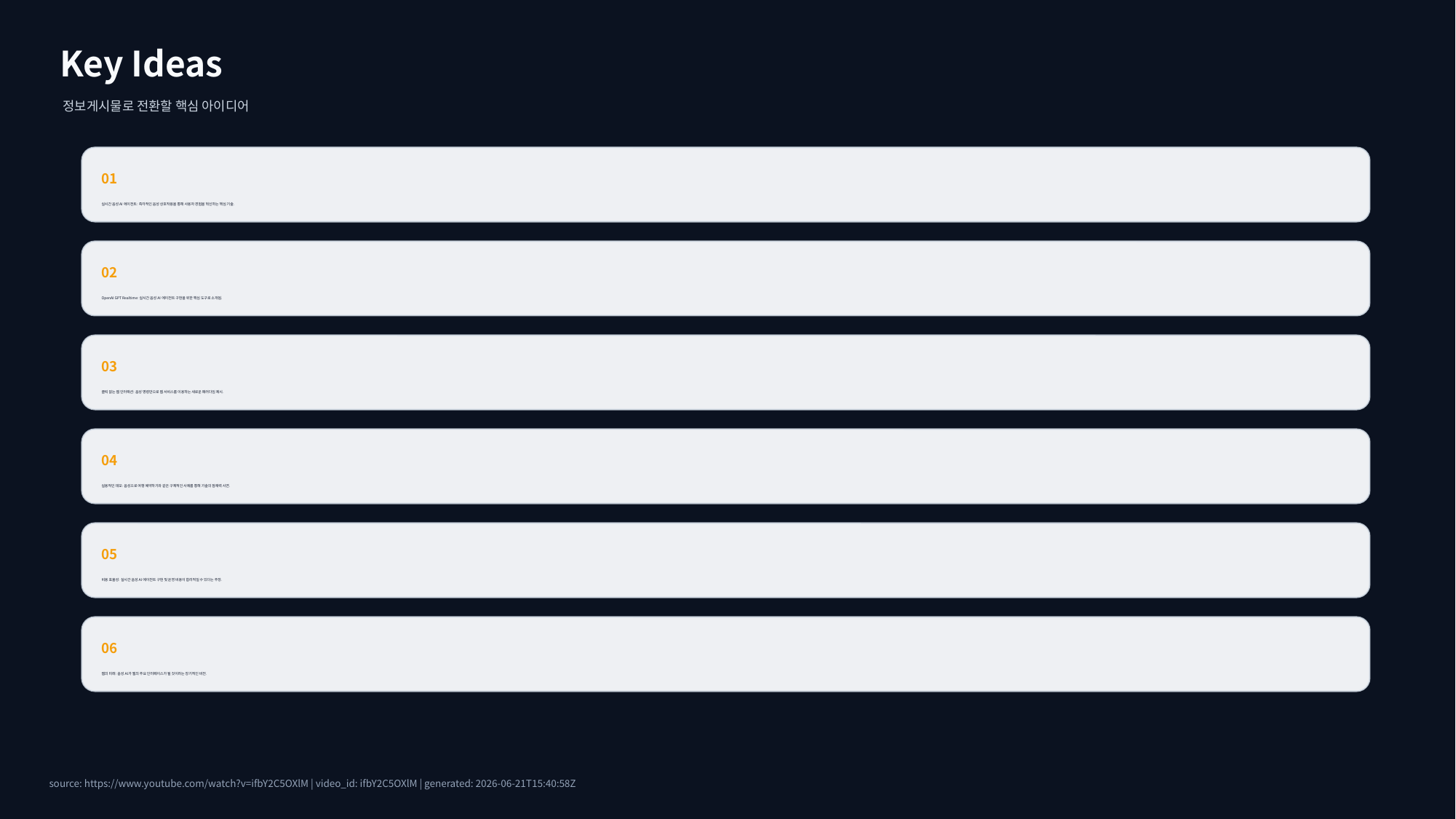

Key Ideas
정보게시물로 전환할 핵심 아이디어

01
실시간 음성 AI 에이전트: 즉각적인 음성 상호작용을 통해 사용자 경험을 혁신하는 핵심 기술.

02
OpenAI GPT Realtime: 실시간 음성 AI 에이전트 구현을 위한 핵심 도구로 소개됨.

03
클릭 없는 웹 인터랙션: 음성 명령만으로 웹 서비스를 이용하는 새로운 패러다임 제시.

04
실용적인 데모: 음성으로 여행 예약하기와 같은 구체적인 사례를 통해 기술의 잠재력 시연.

05
비용 효율성: 실시간 음성 AI 에이전트 구현 및 운영 비용이 합리적일 수 있다는 주장.

06
웹의 미래: 음성 AI가 웹의 주요 인터페이스가 될 것이라는 장기적인 비전.
source: https://www.youtube.com/watch?v=ifbY2C5OXlM | video_id: ifbY2C5OXlM | generated: 2026-06-21T15:40:58Z